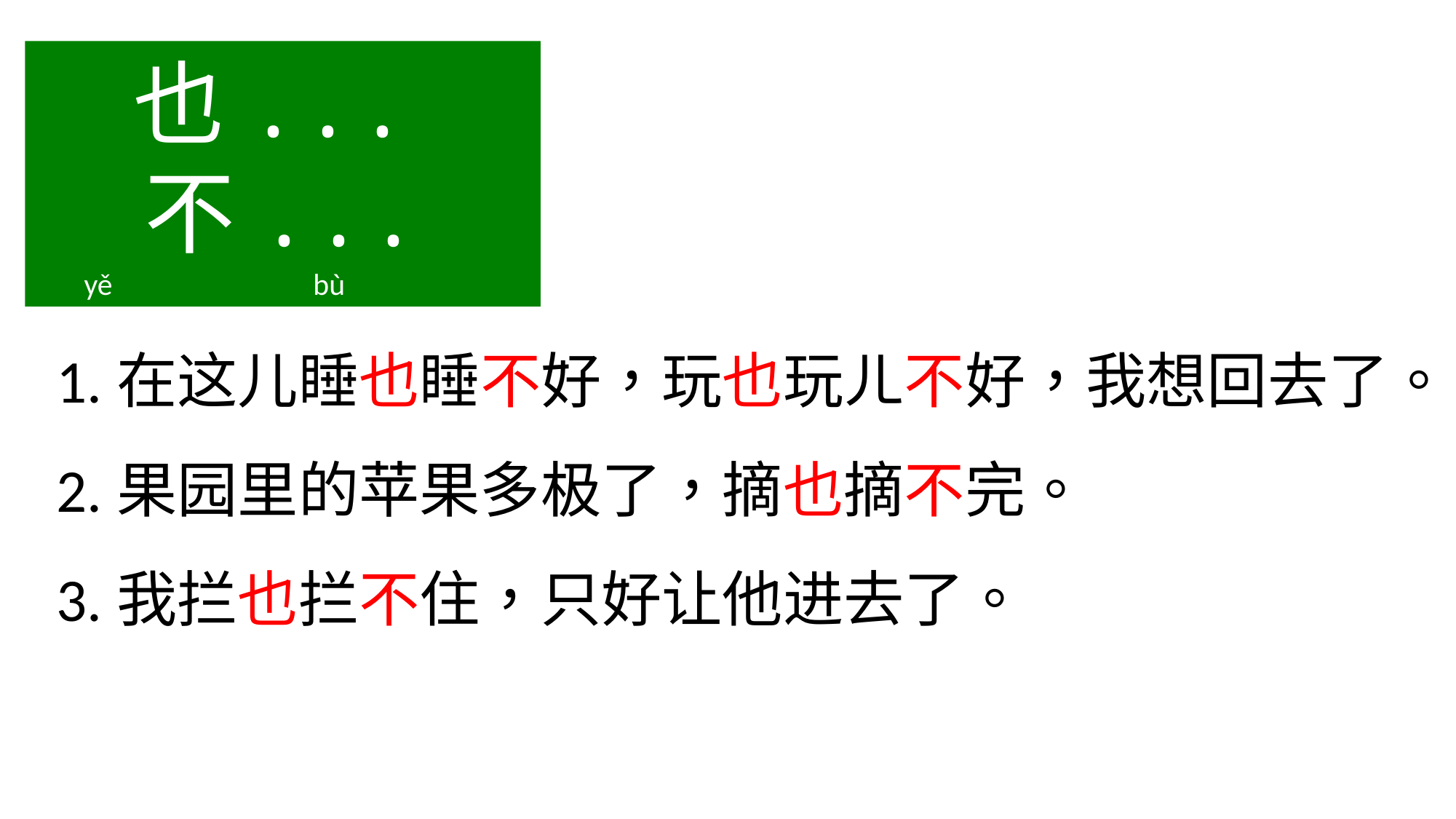

也...不...
       yě                             bù
1.在这儿睡也睡不好，玩也玩ㄦ不好，我想回去了。
2.果园里的苹果多极了，摘也摘不完。
3.我拦也拦不住，只好让他进去了。